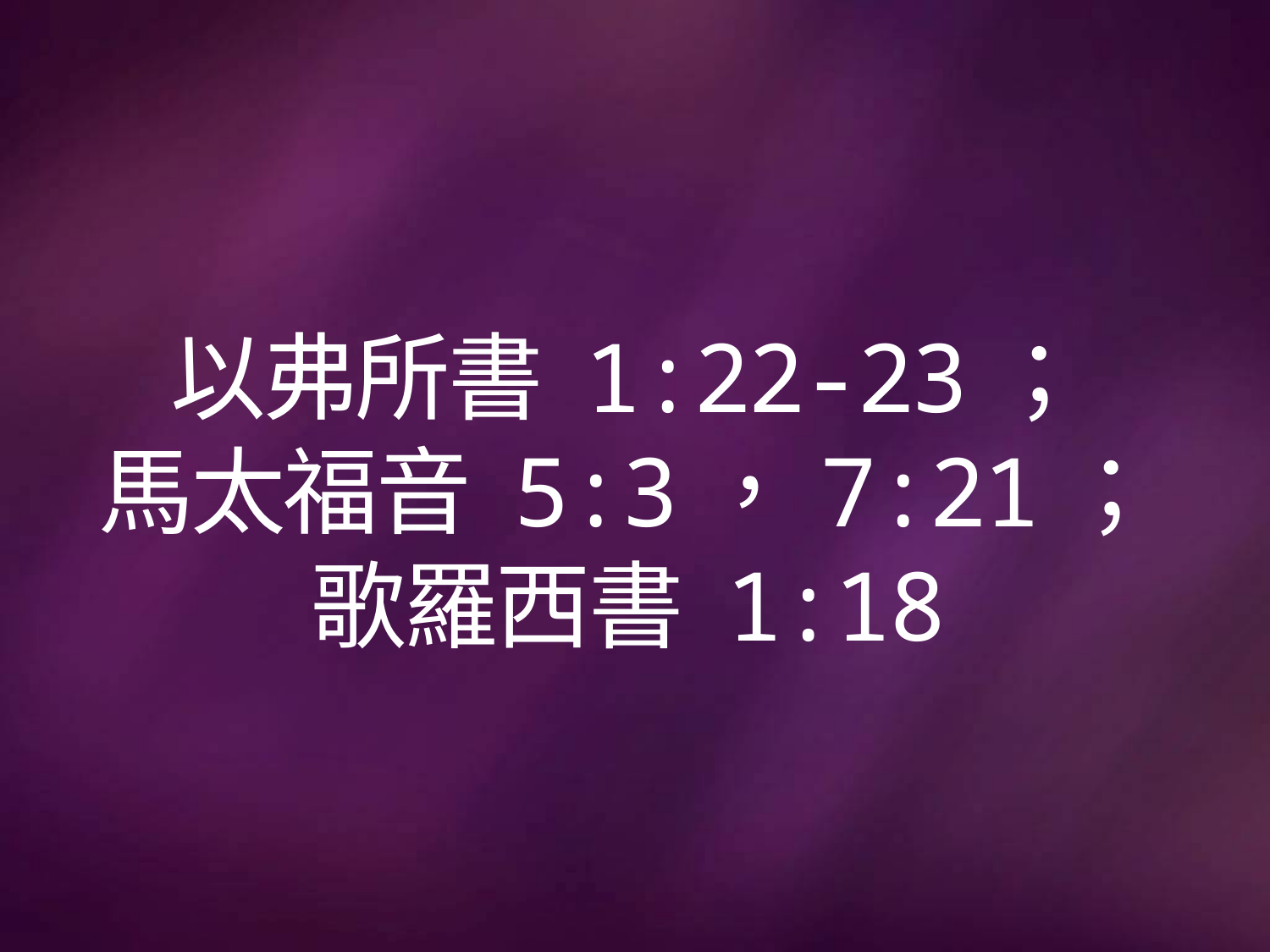

# 以弗所書 1:22-23； 馬太福音 5:3，7:21； 歌羅西書 1:18